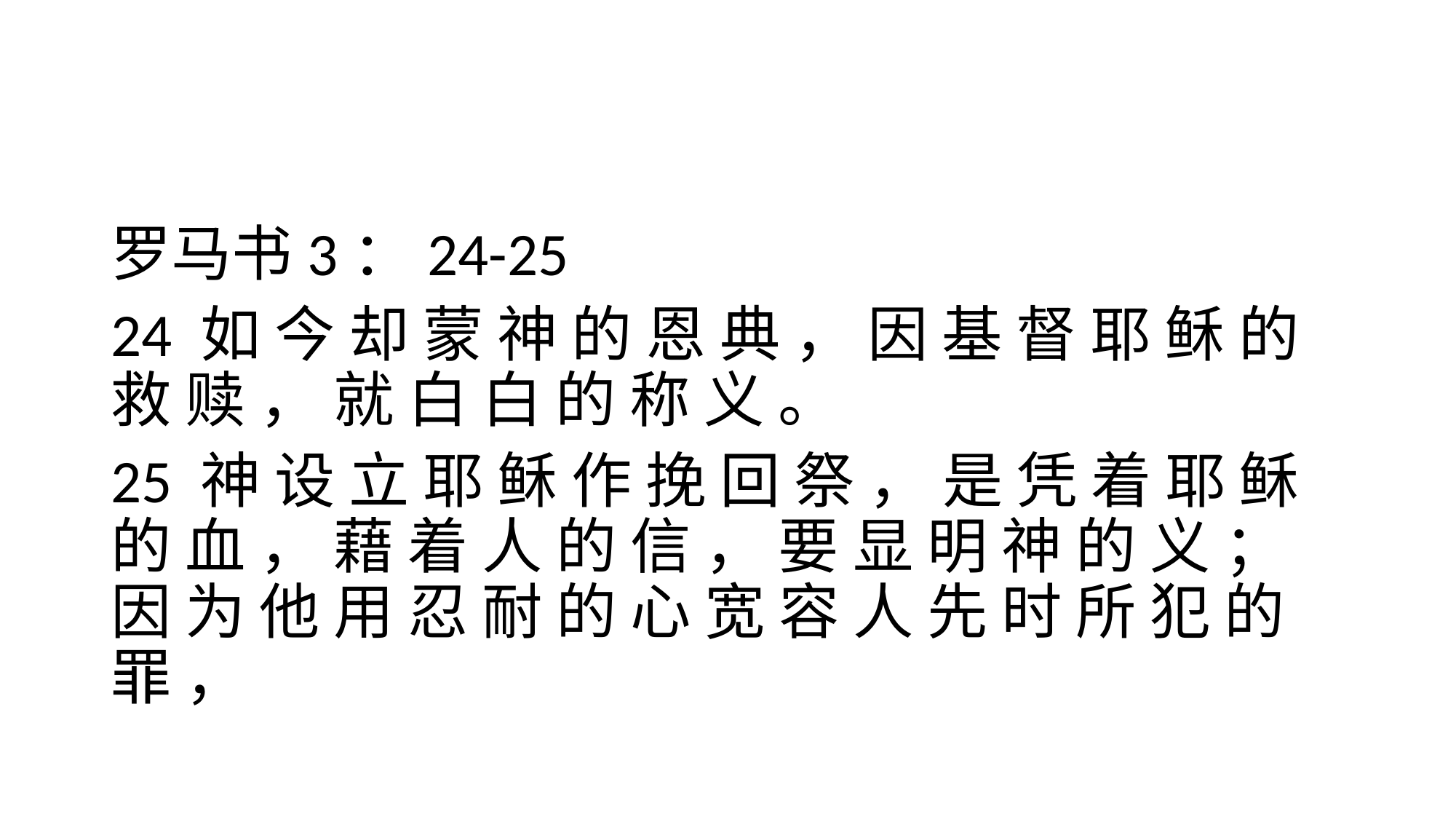

#
罗马书3：24-25
24 如 今 却 蒙 神 的 恩 典 ， 因 基 督 耶 稣 的 救 赎 ， 就 白 白 的 称 义 。
25 神 设 立 耶 稣 作 挽 回 祭 ， 是 凭 着 耶 稣 的 血 ， 藉 着 人 的 信 ， 要 显 明 神 的 义 ； 因 为 他 用 忍 耐 的 心 宽 容 人 先 时 所 犯 的 罪 ，